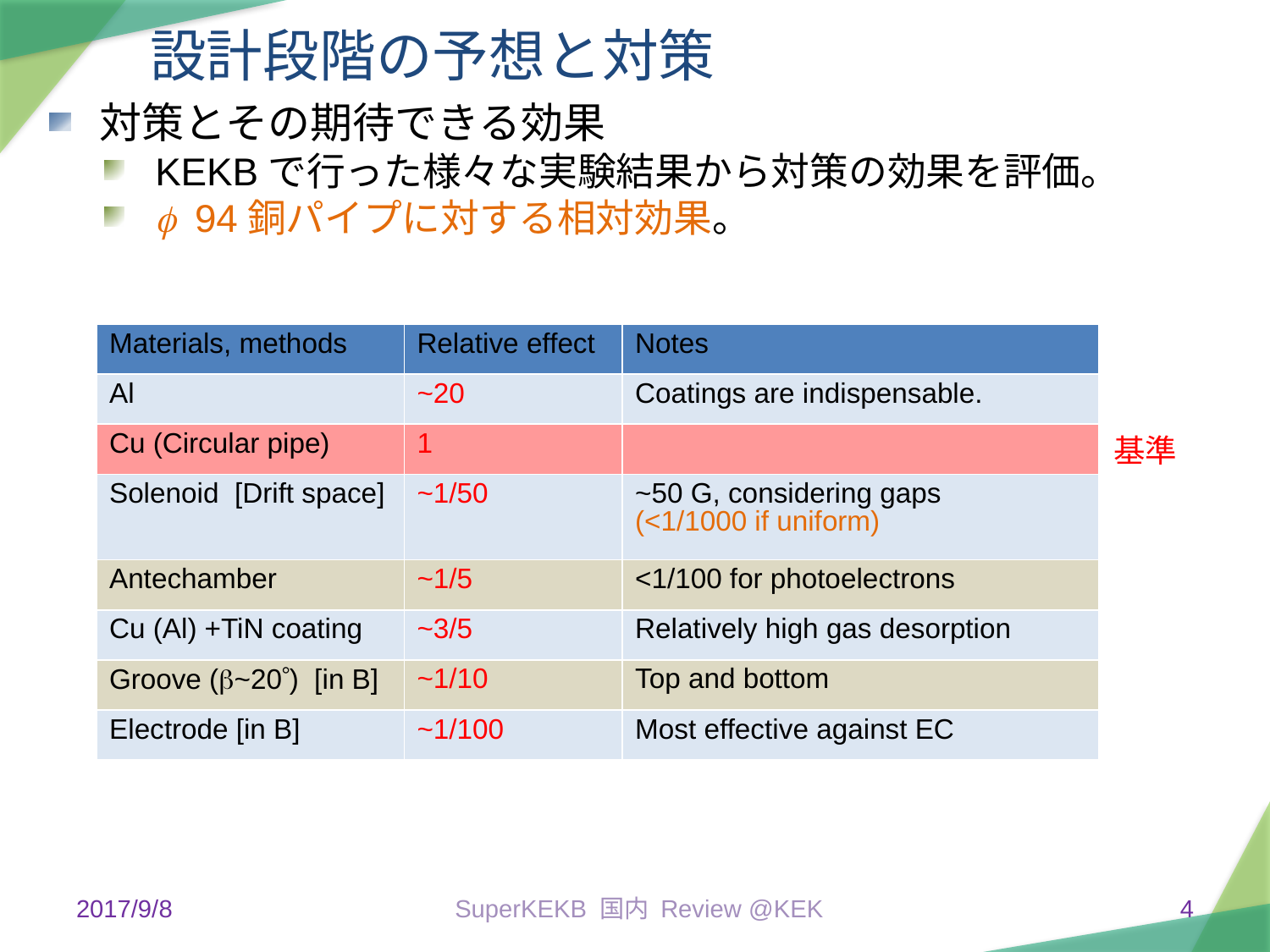

設計段階の予想と対策
対策とその期待できる効果
KEKBで行った様々な実験結果から対策の効果を評価。
φ 94銅パイプに対する相対効果。
| Materials, methods | Relative effect | Notes |
| --- | --- | --- |
| Al | ~20 | Coatings are indispensable. |
| Cu (Circular pipe) | 1 |  |
| Solenoid [Drift space] | ~1/50 | ~50 G, considering gaps (<1/1000 if uniform) |
| Antechamber | ~1/5 | <1/100 for photoelectrons |
| Cu (Al) +TiN coating | ~3/5 | Relatively high gas desorption |
| Groove (β~20°) [in B] | ~1/10 | Top and bottom |
| Electrode [in B] | ~1/100 | Most effective against EC |
基準
2017/9/8
SuperKEKB 国内 Review @KEK
4